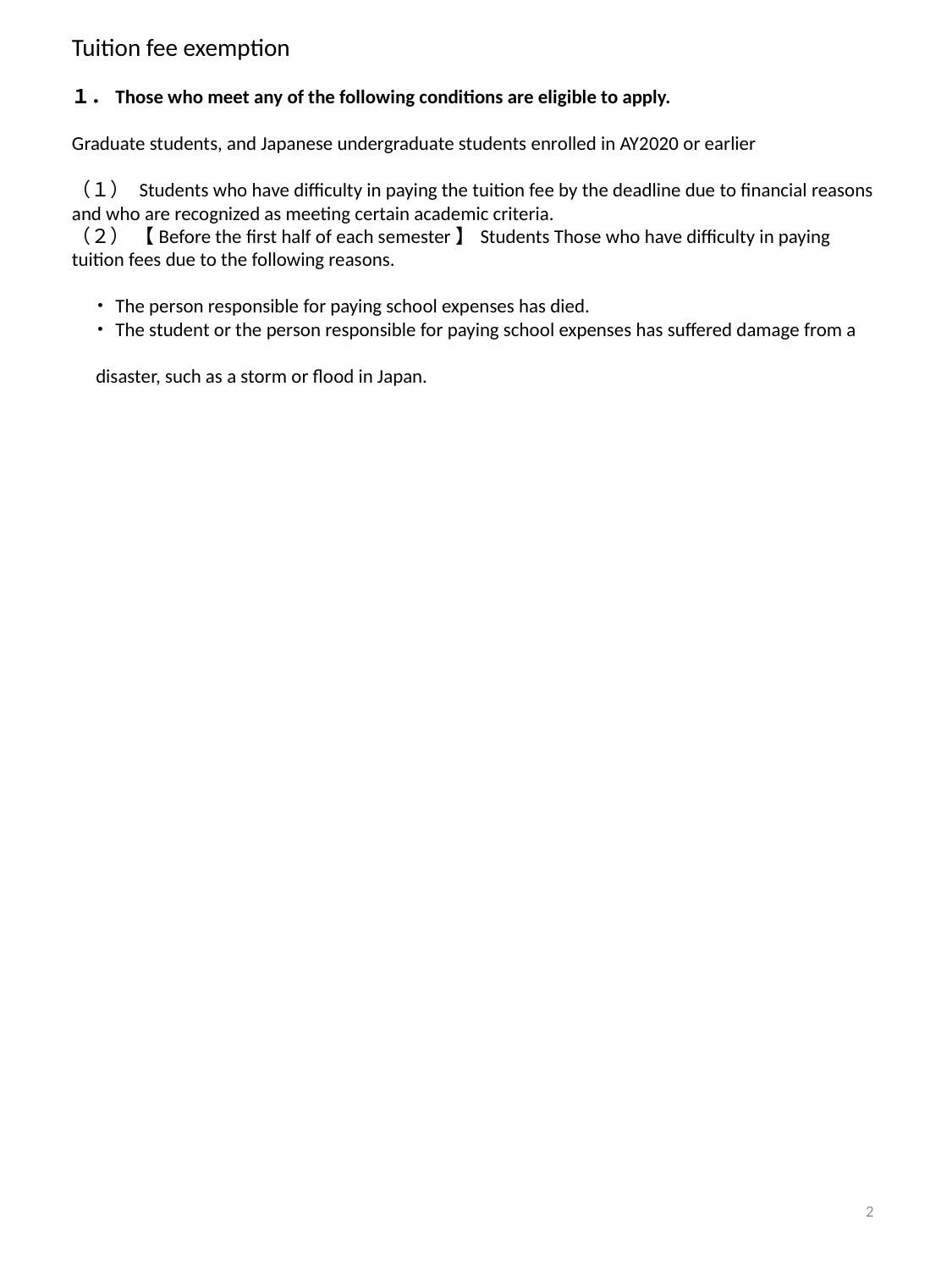

Tuition fee exemption

１．Those who meet any of the following conditions are eligible to apply.

Graduate students, and Japanese undergraduate students enrolled in AY2020 or earlier

（１） Students who have difficulty in paying the tuition fee by the deadline due to financial reasons and who are recognized as meeting certain academic criteria.
（２） 【Before the first half of each semester】Students Those who have difficulty in paying tuition fees due to the following reasons.

　・The person responsible for paying school expenses has died.
　・The student or the person responsible for paying school expenses has suffered damage from a
　disaster, such as a storm or flood in Japan.

2